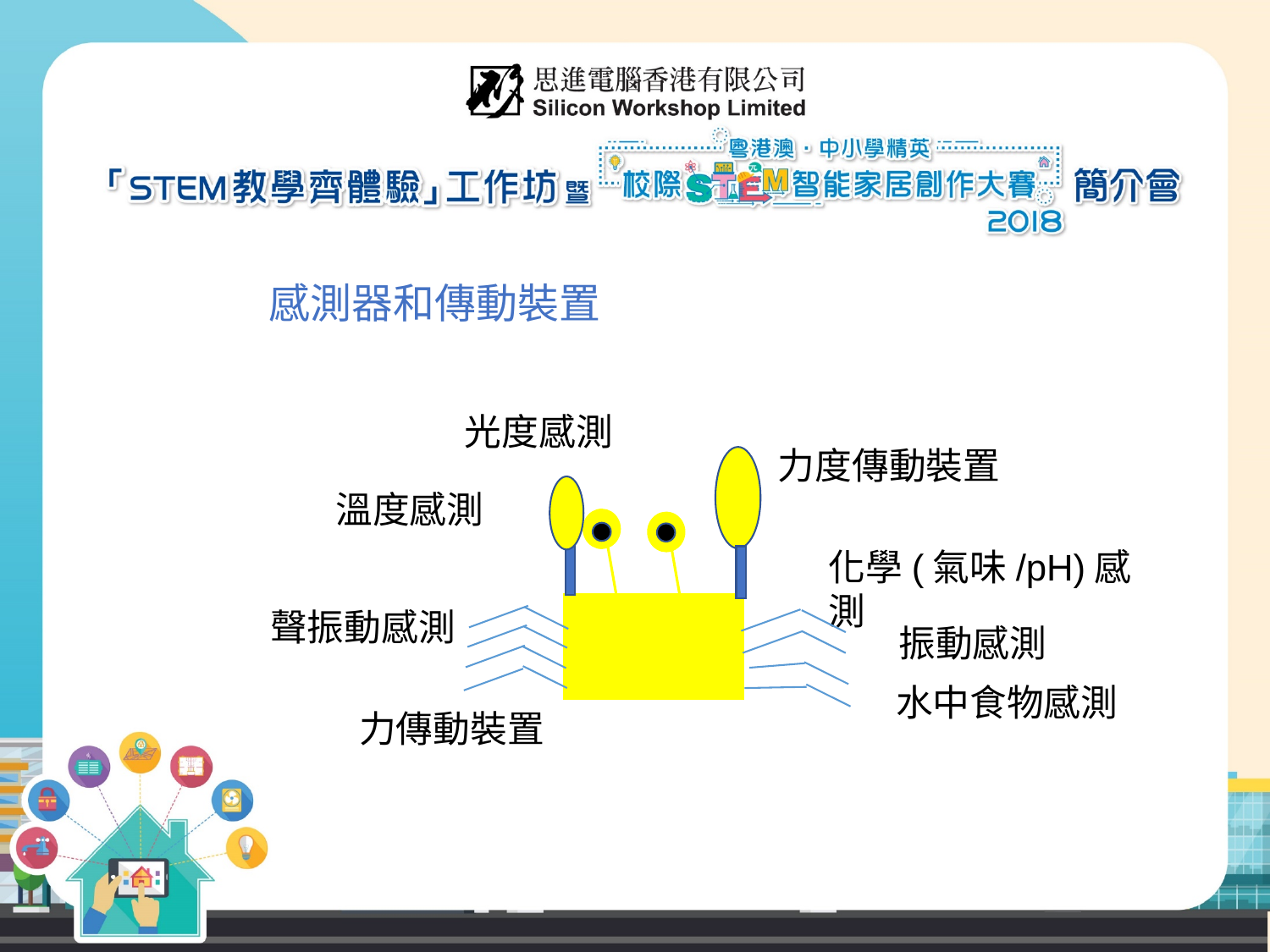

感測器和傳動裝置
光度感測
力度傳動裝置

溫度感測

化學(氣味/pH)感測
聲振動感測
振動感測

水中食物感測
力傳動裝置